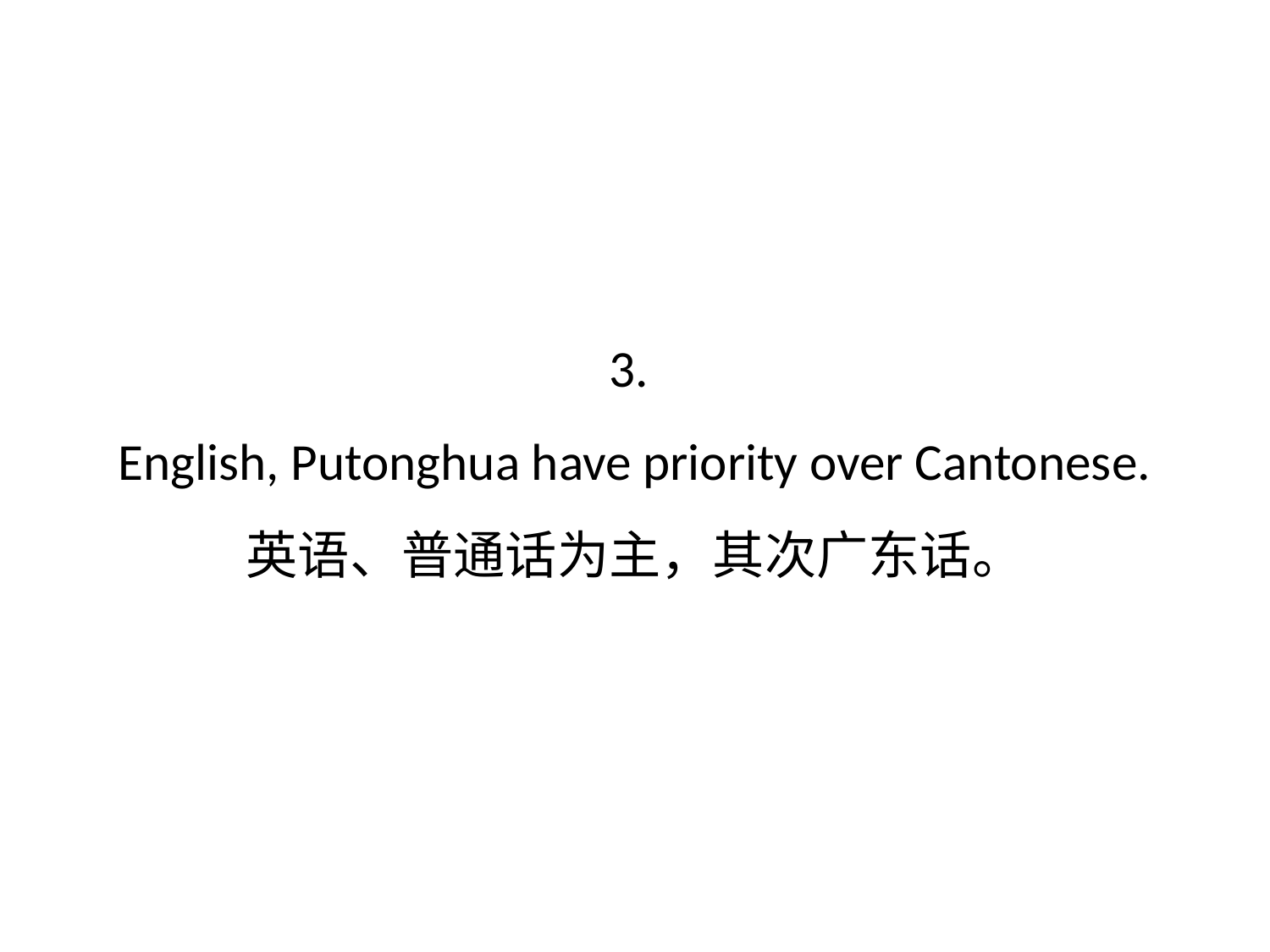

# 3. English, Putonghua have priority over Cantonese. 英语、普通话为主，其次广东话。